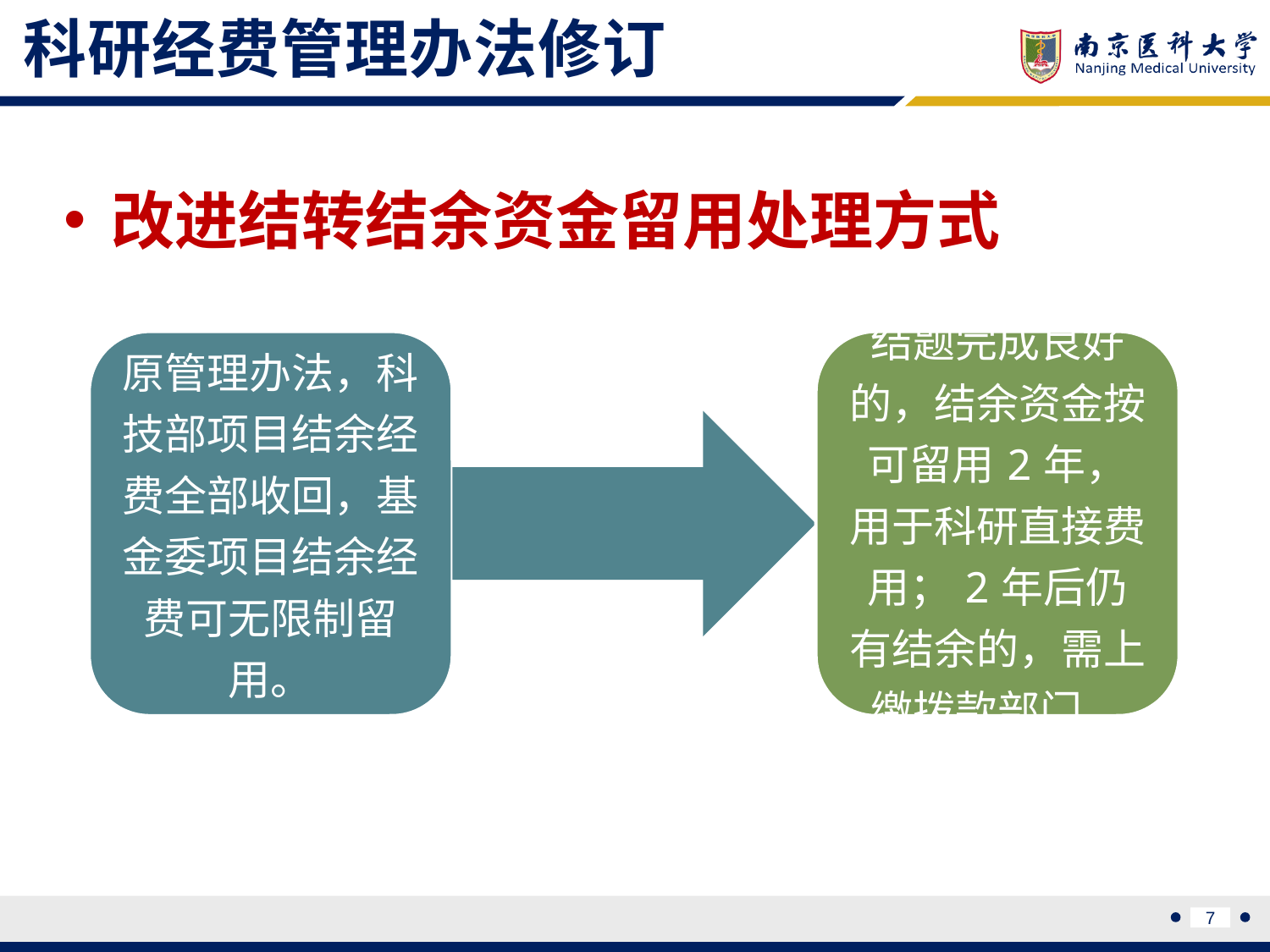

科研经费管理办法修订
改进结转结余资金留用处理方式
结题完成良好的，结余资金按可留用2年，用于科研直接费用；2年后仍有结余的，需上缴拨款部门。
原管理办法，科技部项目结余经费全部收回，基金委项目结余经费可无限制留用。